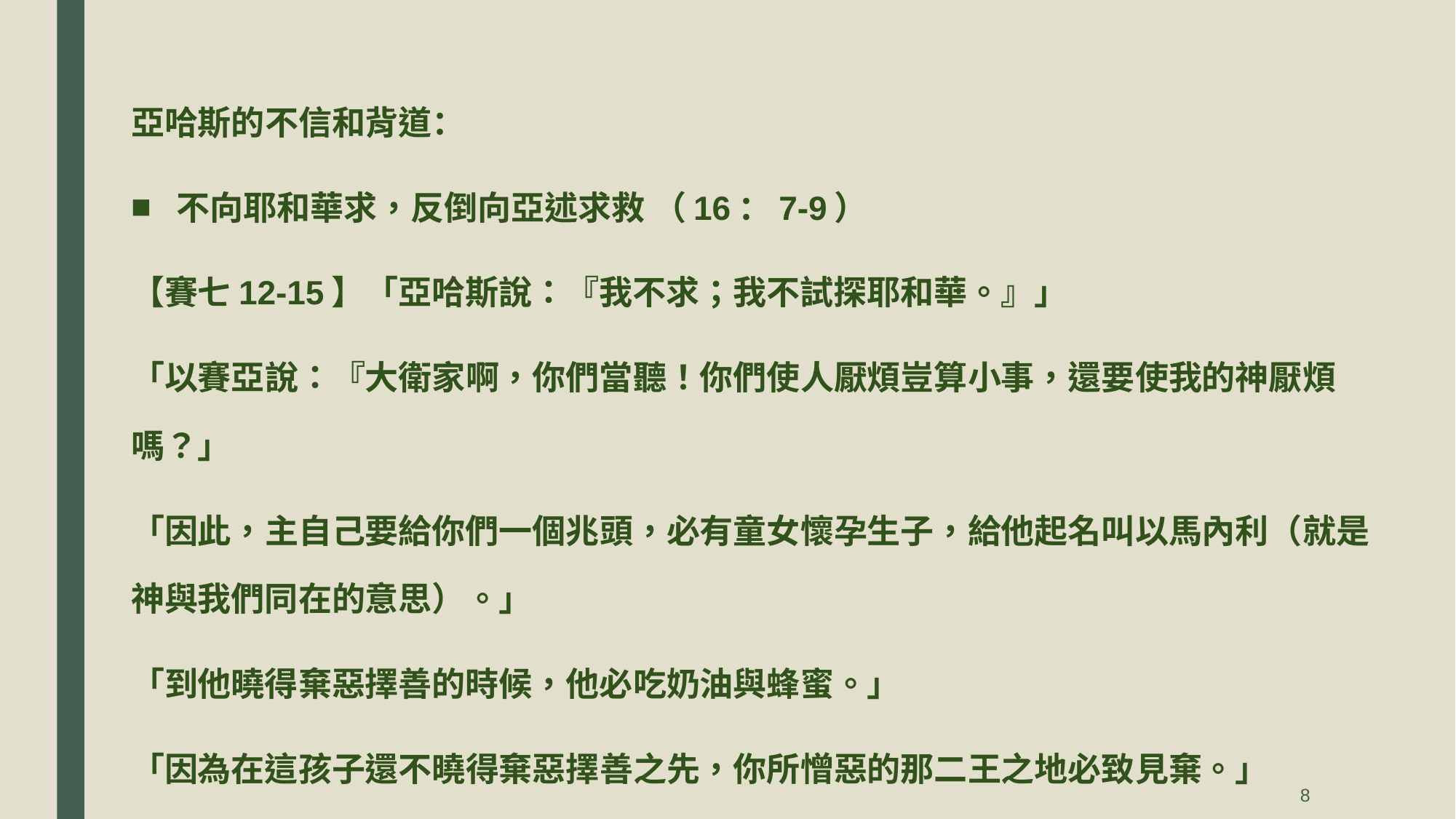

亞哈斯的不信和背道：
不向耶和華求，反倒向亞述求救 （16：7-9）
【賽七12-15】「亞哈斯說：『我不求；我不試探耶和華。』」
「以賽亞說：『大衛家啊，你們當聽！你們使人厭煩豈算小事，還要使我的神厭煩嗎？」
「因此，主自己要給你們一個兆頭，必有童女懷孕生子，給他起名叫以馬內利（就是神與我們同在的意思）。」
「到他曉得棄惡擇善的時候，他必吃奶油與蜂蜜。」
「因為在這孩子還不曉得棄惡擇善之先，你所憎惡的那二王之地必致見棄。」

8